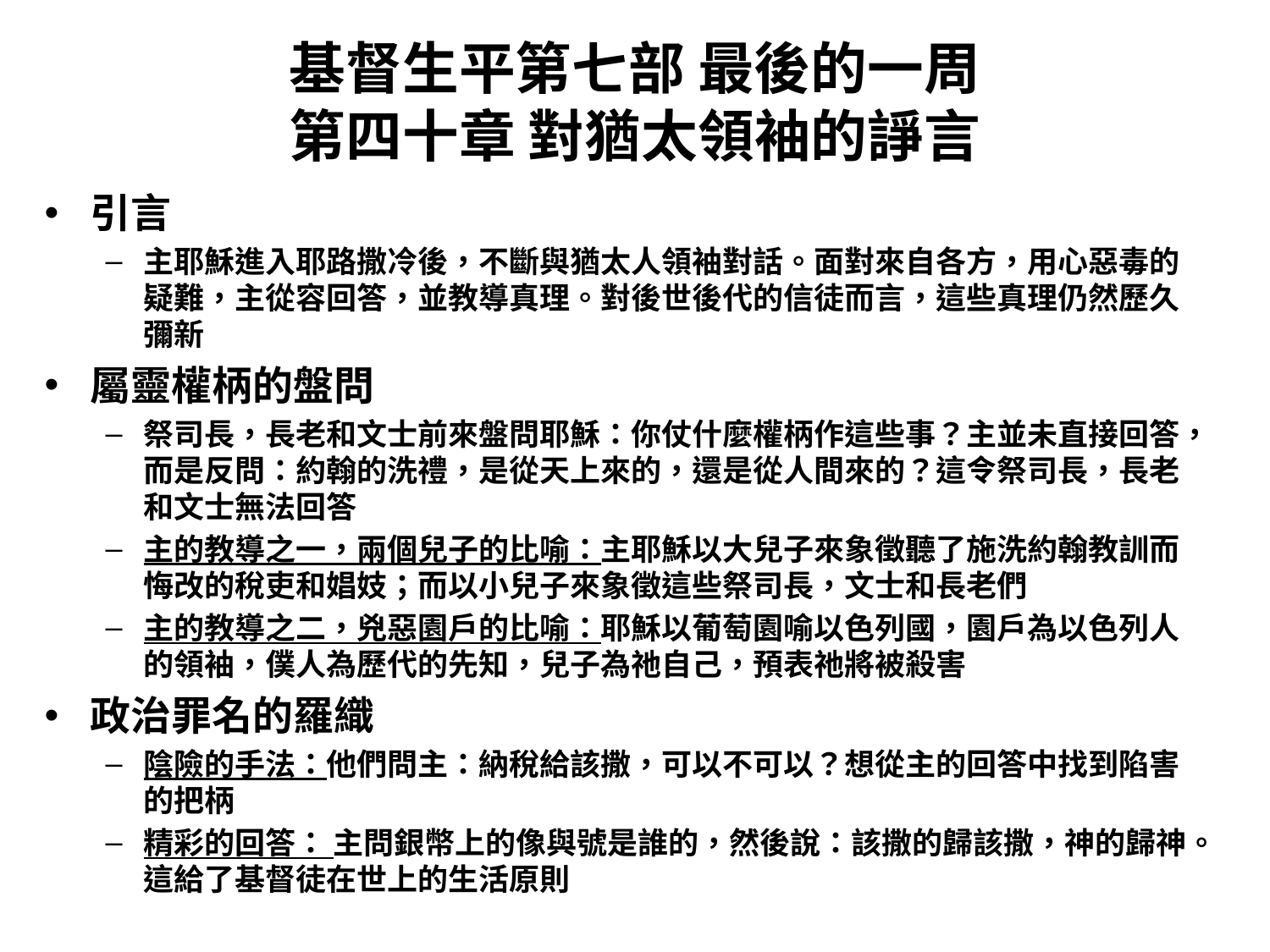

# 基督生平第七部 最後的一周 第四十章 對猶太領袖的諍言
引言
主耶穌進入耶路撒冷後，不斷與猶太人領袖對話。面對來自各方，用心惡毒的疑難，主從容回答，並教導真理。對後世後代的信徒而言，這些真理仍然歷久彌新
屬靈權柄的盤問
祭司長，長老和文士前來盤問耶穌：你仗什麼權柄作這些事？主並未直接回答，而是反問：約翰的洗禮，是從天上來的，還是從人間來的？這令祭司長，長老和文士無法回答
主的教導之一，兩個兒子的比喻：主耶穌以大兒子來象徵聽了施洗約翰教訓而悔改的稅吏和娼妓；而以小兒子來象徵這些祭司長，文士和長老們
主的教導之二，兇惡園戶的比喻：耶穌以葡萄園喻以色列國，園戶為以色列人的領袖，僕人為歷代的先知，兒子為祂自己，預表祂將被殺害
政治罪名的羅織
陰險的手法：他們問主：納稅給該撒，可以不可以？想從主的回答中找到陷害的把柄
精彩的回答： 主問銀幣上的像與號是誰的，然後說：該撒的歸該撒，神的歸神。這給了基督徒在世上的生活原則